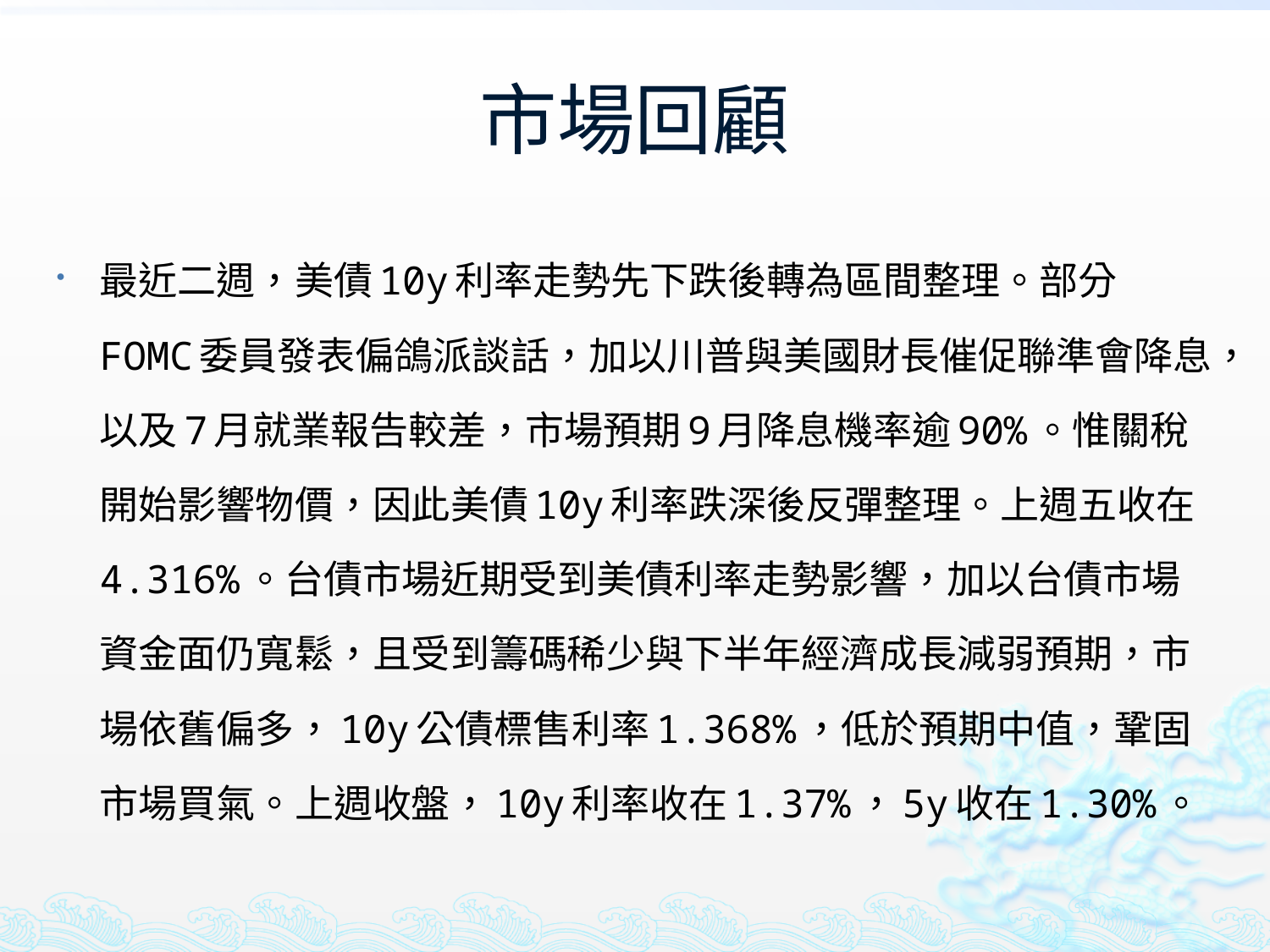

# 市場回顧
最近二週，美債10y利率走勢先下跌後轉為區間整理。部分FOMC委員發表偏鴿派談話，加以川普與美國財長催促聯準會降息，以及7月就業報告較差，市場預期9月降息機率逾90%。惟關稅開始影響物價，因此美債10y利率跌深後反彈整理。上週五收在4.316%。台債市場近期受到美債利率走勢影響，加以台債市場資金面仍寬鬆，且受到籌碼稀少與下半年經濟成長減弱預期，市場依舊偏多，10y公債標售利率1.368%，低於預期中值，鞏固市場買氣。上週收盤，10y利率收在1.37%，5y收在1.30%。